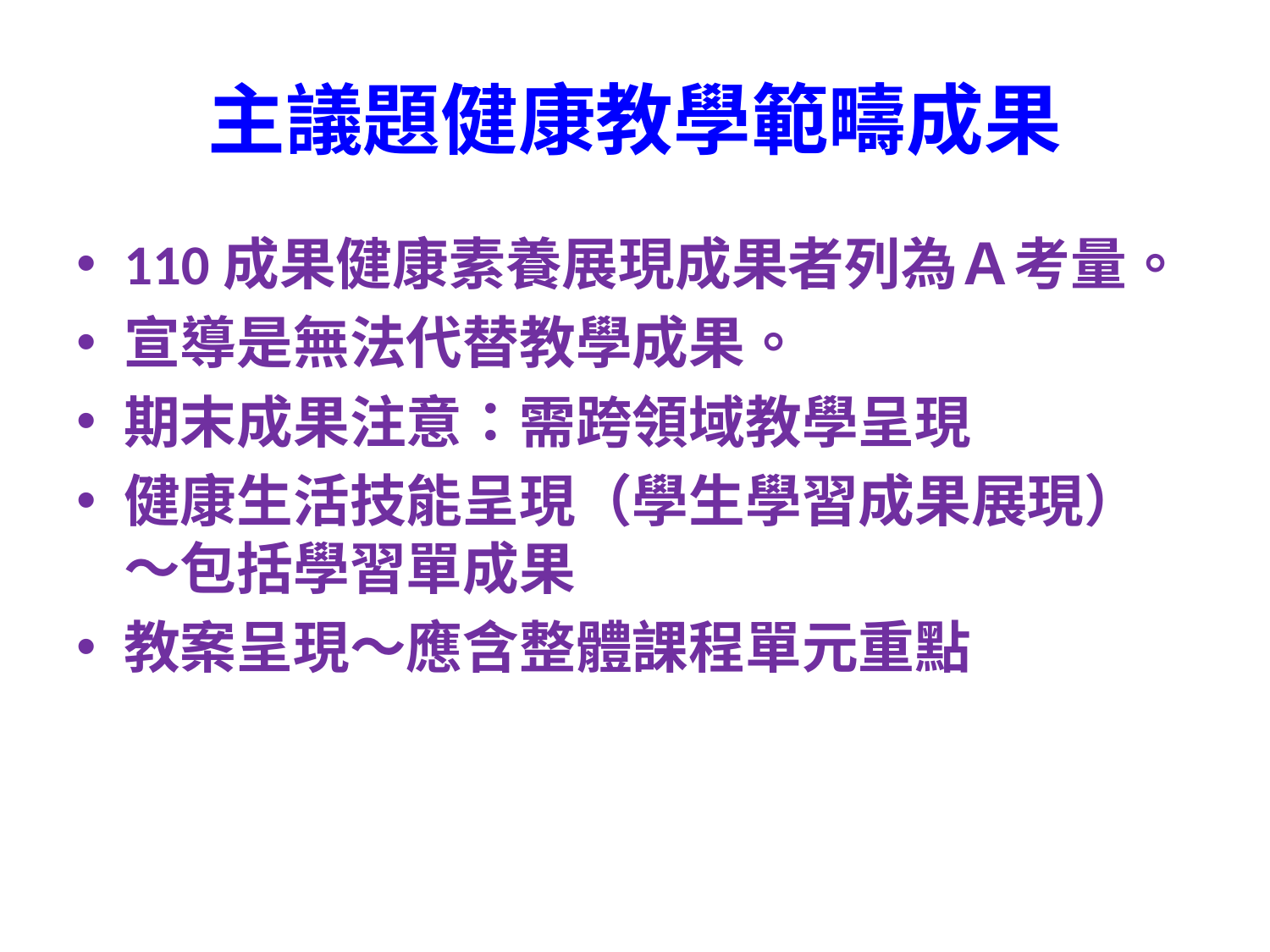

# 主議題健康教學範疇成果
110成果健康素養展現成果者列為Ａ考量。
宣導是無法代替教學成果。
期末成果注意：需跨領域教學呈現
健康生活技能呈現（學生學習成果展現）～包括學習單成果
教案呈現～應含整體課程單元重點